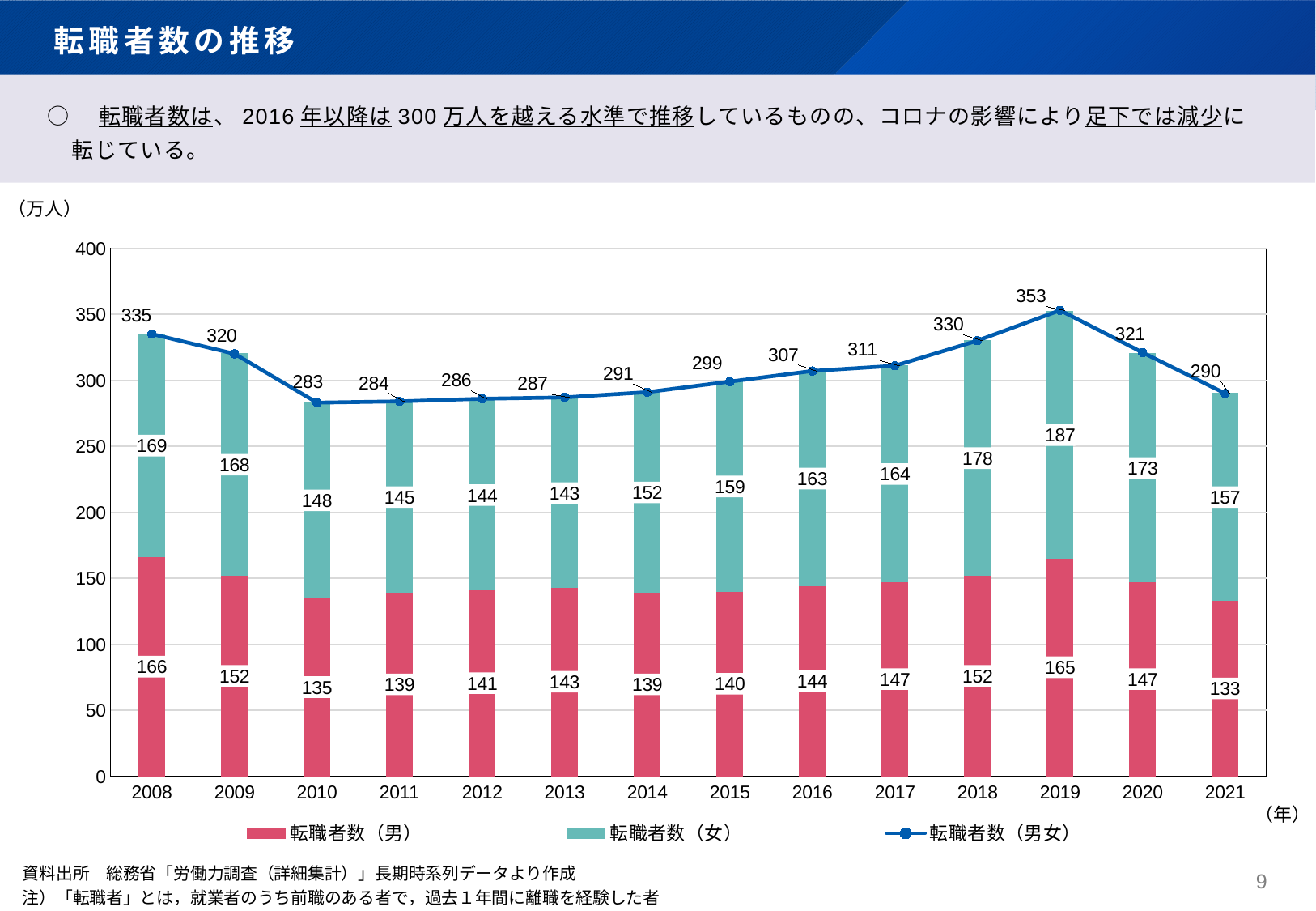

転職者数の推移
○　転職者数は、2016年以降は300万人を越える水準で推移しているものの、コロナの影響により足下では減少に転じている。
（万人）

### Chart

| Category | 転職者数（男） | 転職者数（女） | 転職者数（男女） |
|---|---|---|---|
| 2008 | 166.0 | 169.0 | 335.0 |
| 2009 | 152.0 | 168.0 | 320.0 |
| 2010 | 135.0 | 148.0 | 283.0 |
| 2011 | 139.0 | 145.0 | 284.0 |
| 2012 | 141.0 | 144.0 | 286.0 |
| 2013 | 143.0 | 143.0 | 287.0 |
| 2014 | 139.0 | 152.0 | 291.0 |
| 2015 | 140.0 | 159.0 | 299.0 |
| 2016 | 144.0 | 163.0 | 307.0 |
| 2017 | 147.0 | 164.0 | 311.0 |
| 2018 | 152.0 | 178.0 | 330.0 |
| 2019 | 165.0 | 187.0 | 353.0 |
| 2020 | 147.0 | 173.0 | 321.0 |
| 2021 | 133.0 | 157.0 | 290.0 |
（年）
資料出所　総務省「労働力調査（詳細集計）」長期時系列データより作成
注）「転職者」とは，就業者のうち前職のある者で，過去１年間に離職を経験した者
9